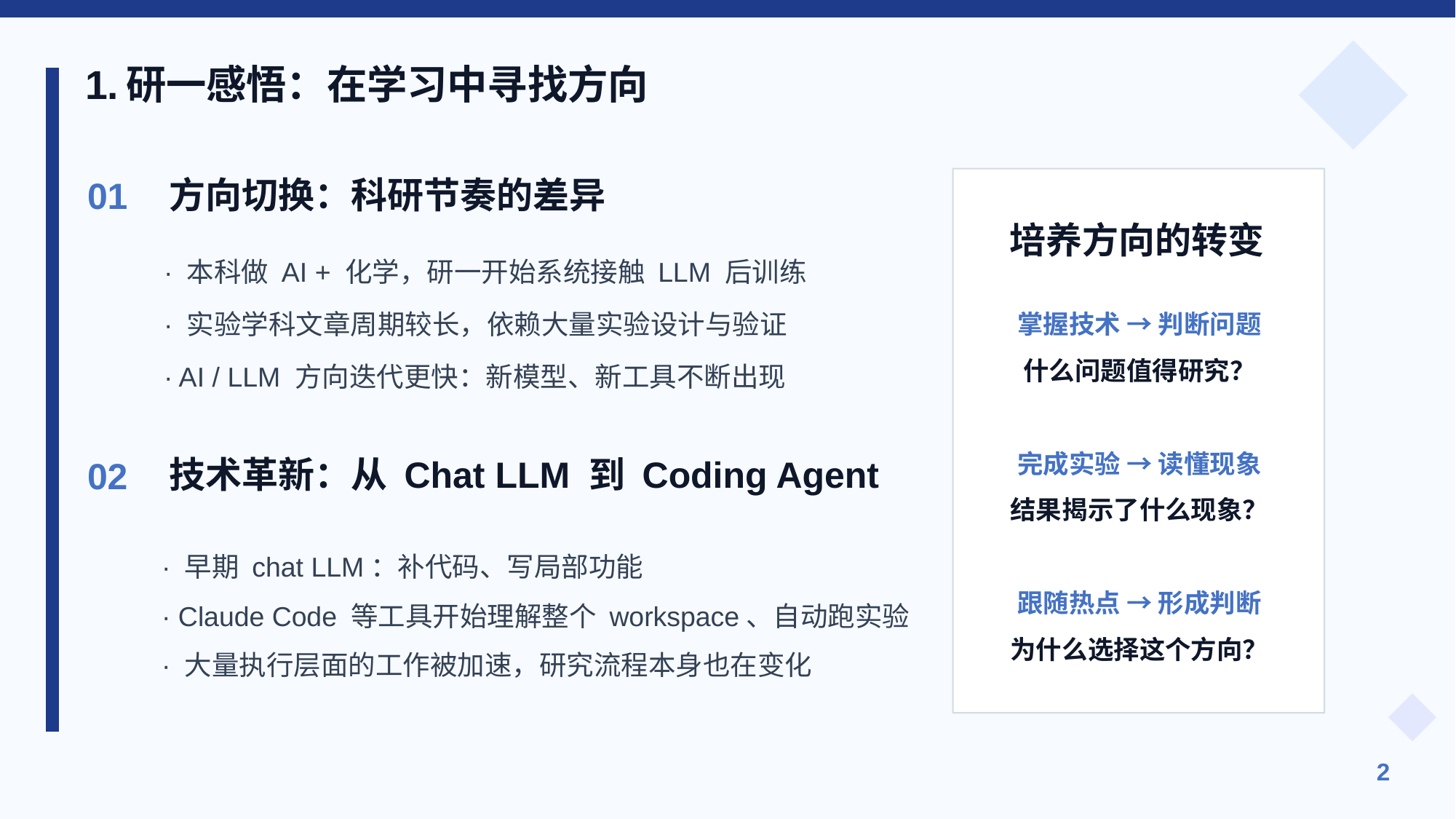

1.研一感悟：在学习中寻找方向

方向切换：科研节奏的差异
01
培养方向的转变
· 本科做 AI + 化学，研一开始系统接触 LLM 后训练
· 实验学科文章周期较长，依赖大量实验设计与验证
· AI / LLM 方向迭代更快：新模型、新工具不断出现
掌握技术 → 判断问题
什么问题值得研究？

完成实验 → 读懂现象
结果揭示了什么现象？

跟随热点 → 形成判断
为什么选择这个方向？

技术革新：从 Chat LLM 到 Coding Agent
02

· 早期 chat LLM：补代码、写局部功能
· Claude Code 等工具开始理解整个 workspace、自动跑实验
· 大量执行层面的工作被加速，研究流程本身也在变化

2